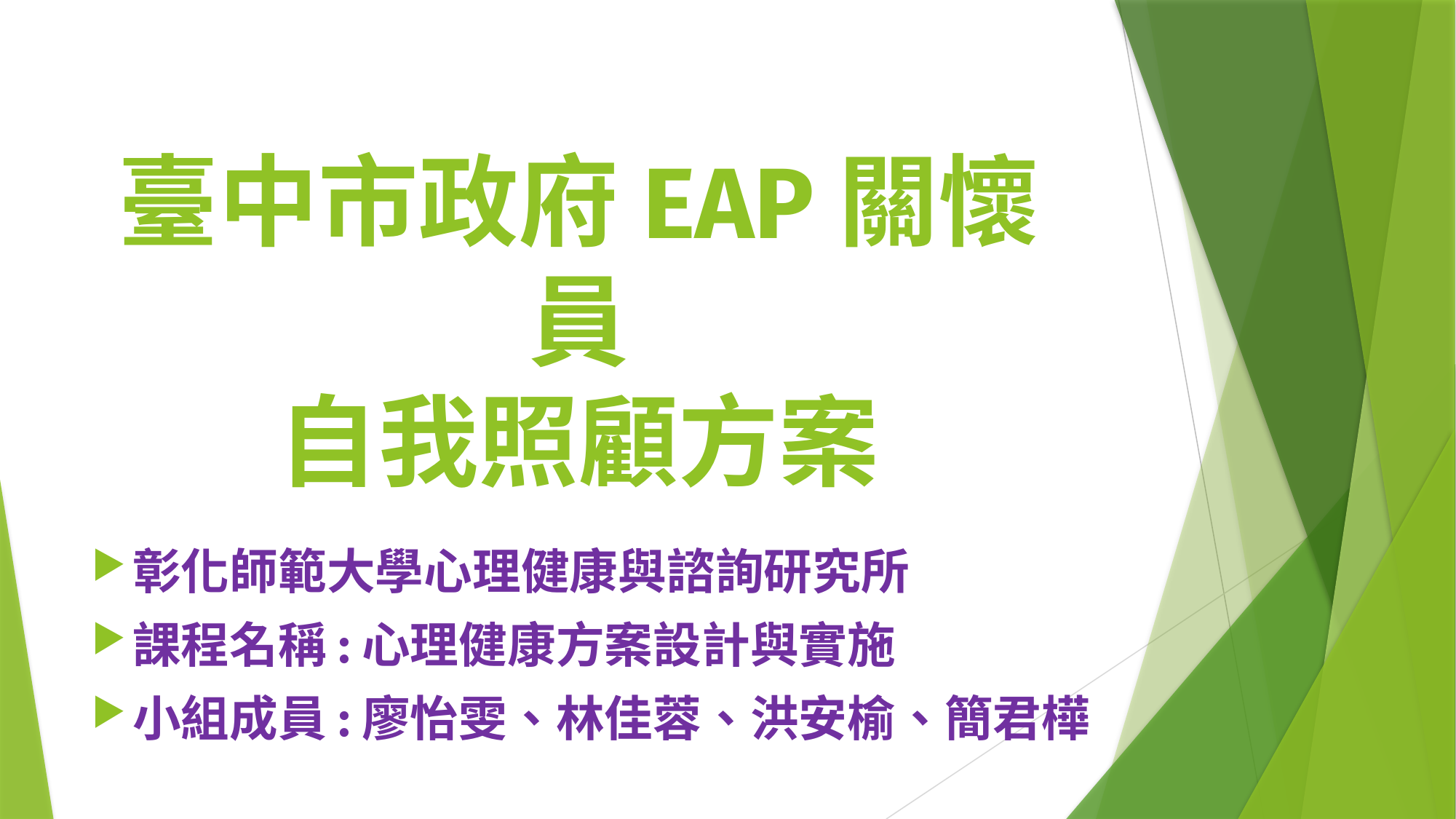

# 臺中市政府EAP關懷員 自我照顧方案
彰化師範大學心理健康與諮詢研究所
課程名稱:心理健康方案設計與實施
小組成員:廖怡雯、林佳蓉、洪安榆、簡君樺